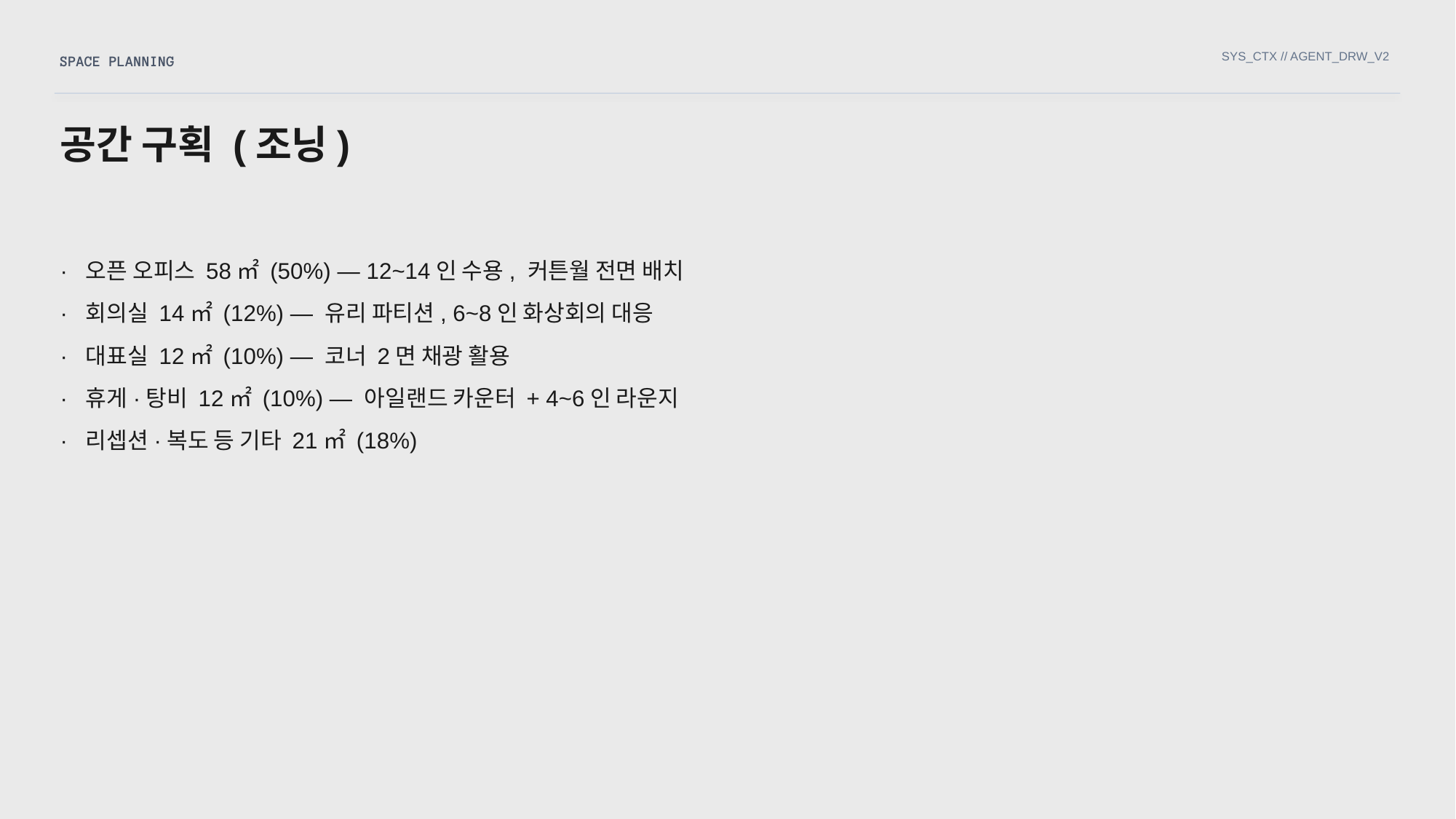

SYS_CTX // AGENT_DRW_V2
SPACE PLANNING

공간 구획 (조닝)
·  오픈 오피스 58㎡ (50%) — 12~14인 수용, 커튼월 전면 배치
·  회의실 14㎡ (12%) — 유리 파티션, 6~8인 화상회의 대응
·  대표실 12㎡ (10%) — 코너 2면 채광 활용
·  휴게·탕비 12㎡ (10%) — 아일랜드 카운터 + 4~6인 라운지
·  리셉션·복도 등 기타 21㎡ (18%)